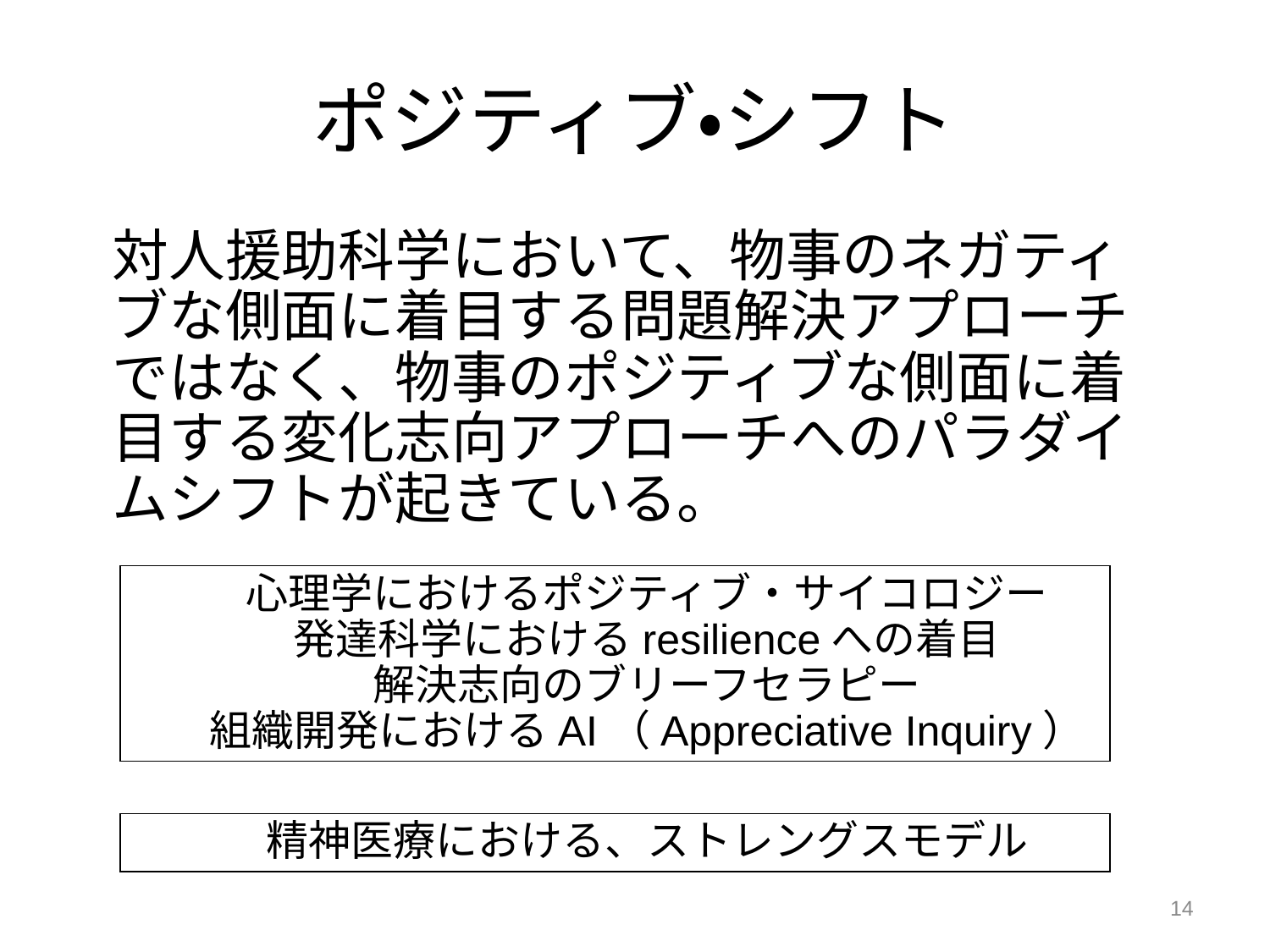

# ポジティブ・シフト
対人援助科学において、物事のネガティブな側面に着目する問題解決アプローチではなく、物事のポジティブな側面に着目する変化志向アプローチへのパラダイムシフトが起きている。
心理学におけるポジティブ・サイコロジー
発達科学におけるresilienceへの着目
解決志向のブリーフセラピー
組織開発におけるAI（Appreciative Inquiry）
精神医療における、ストレングスモデル
14